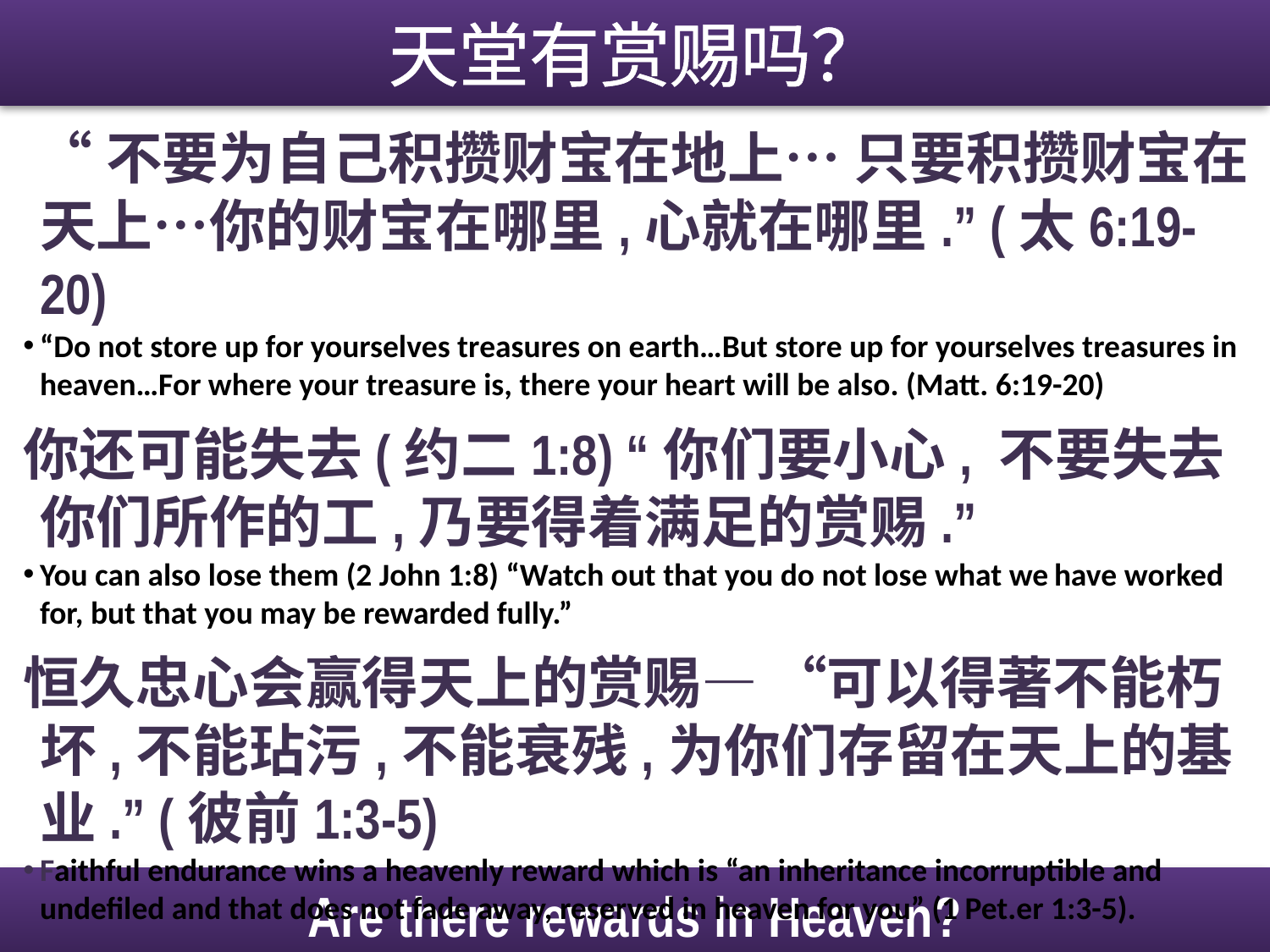

天堂有赏赐吗？
 “不要为自己积攒财宝在地上… 只要积攒财宝在天上…你的财宝在哪里,心就在哪里.” (太6:19-20)
“Do not store up for yourselves treasures on earth…But store up for yourselves treasures in heaven…For where your treasure is, there your heart will be also. (Matt. 6:19-20)

你还可能失去(约二1:8) “你们要小心, 不要失去你们所作的工,乃要得着满足的赏赐.”
You can also lose them (2 John 1:8) “Watch out that you do not lose what we have worked for, but that you may be rewarded fully.”

恒久忠心会赢得天上的赏赐— “可以得著不能朽坏,不能玷污,不能衰残,为你们存留在天上的基业.” (彼前1:3-5)
Faithful endurance wins a heavenly reward which is “an inheritance incorruptible and undefiled and that does not fade away, reserved in heaven for you” (1 Pet.er 1:3-5).
Are there rewards in Heaven?